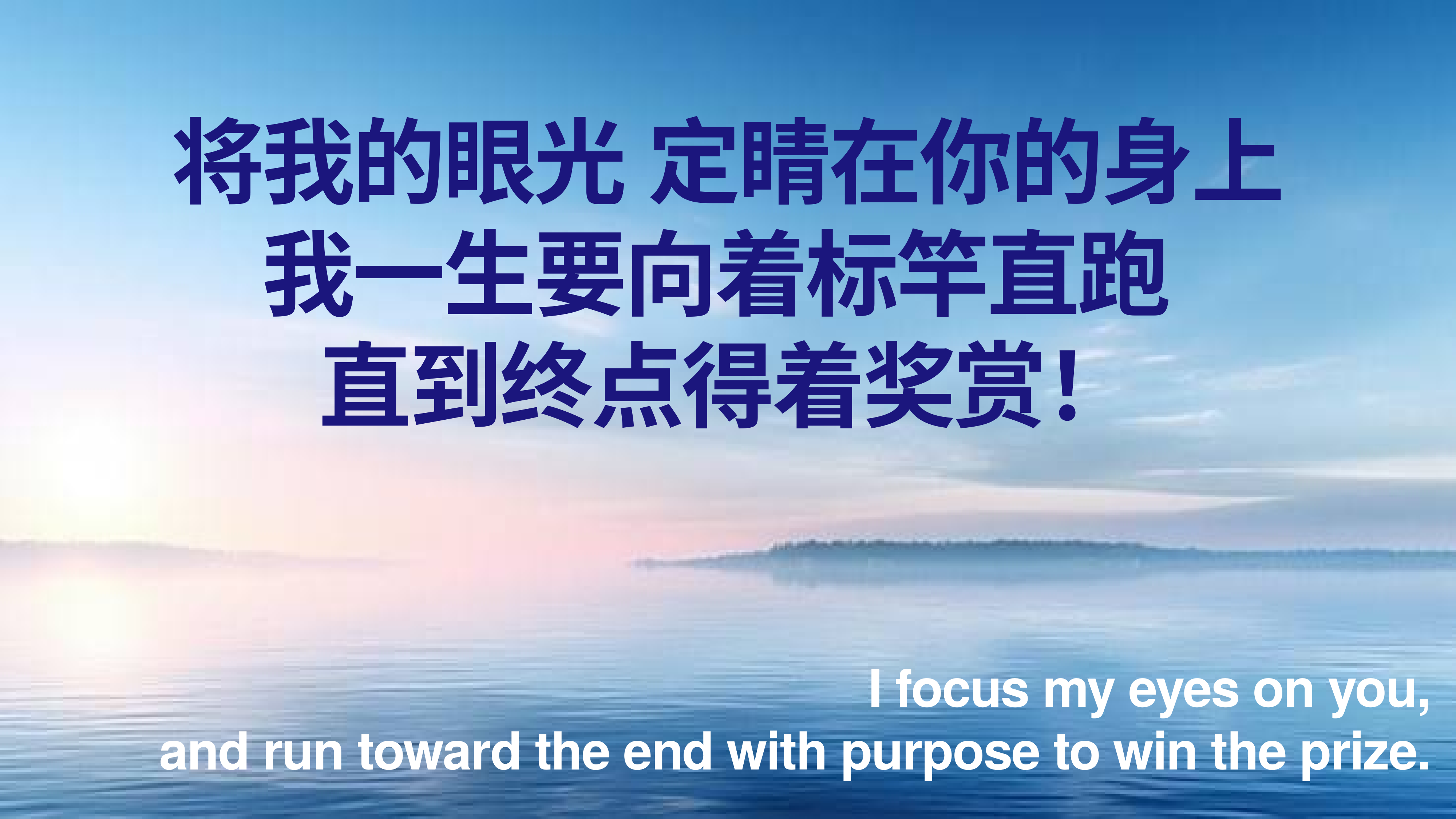

将我的眼光 定睛在你的身上
我一生要向着标竿直跑
直到终点得着奖赏！
I focus my eyes on you,
and run toward the end with purpose to win the prize.
5